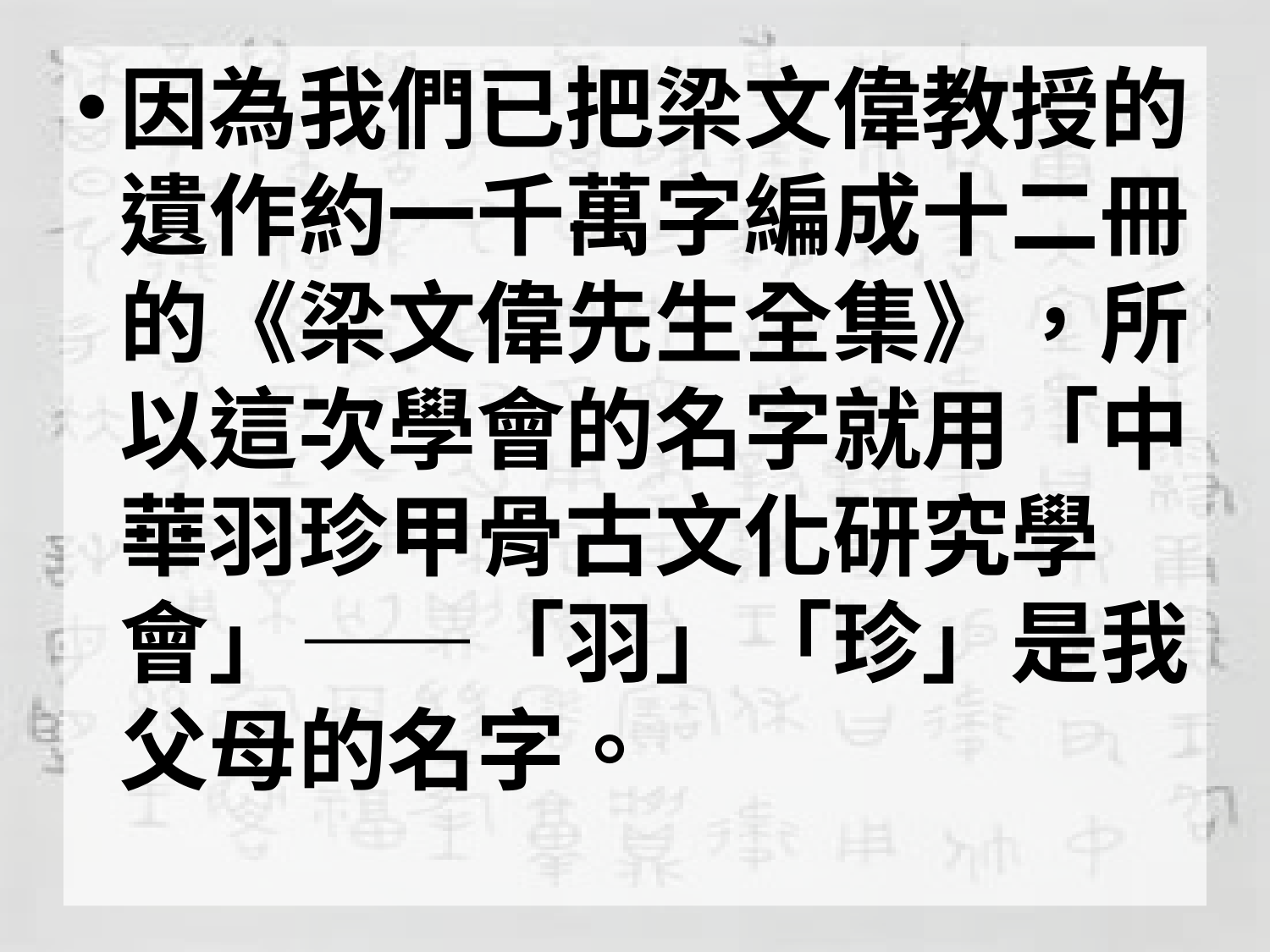

因為我們已把梁文偉教授的遺作約一千萬字編成十二冊的《梁文偉先生全集》，所以這次學會的名字就用「中華羽珍甲骨古文化研究學會」——「羽」「珍」是我父母的名字。